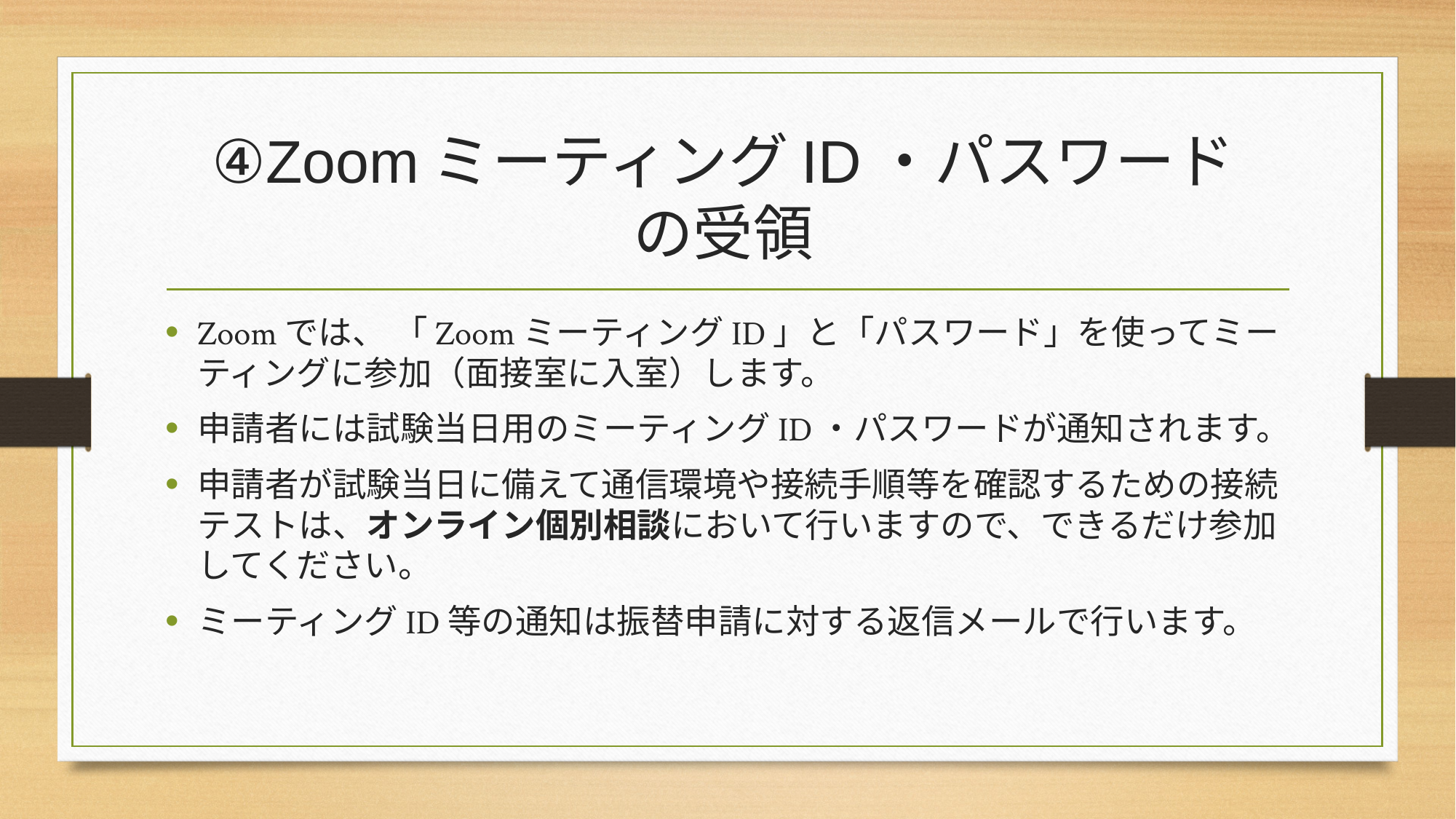

# ④ZoomミーティングID・パスワード の受領
Zoomでは、 「ZoomミーティングID」と「パスワード」を使ってミーティングに参加（面接室に入室）します。
申請者には試験当日用のミーティングID・パスワードが通知されます。
申請者が試験当日に備えて通信環境や接続手順等を確認するための接続テストは、オンライン個別相談において行いますので、できるだけ参加してください。
ミーティングID等の通知は振替申請に対する返信メールで行います。